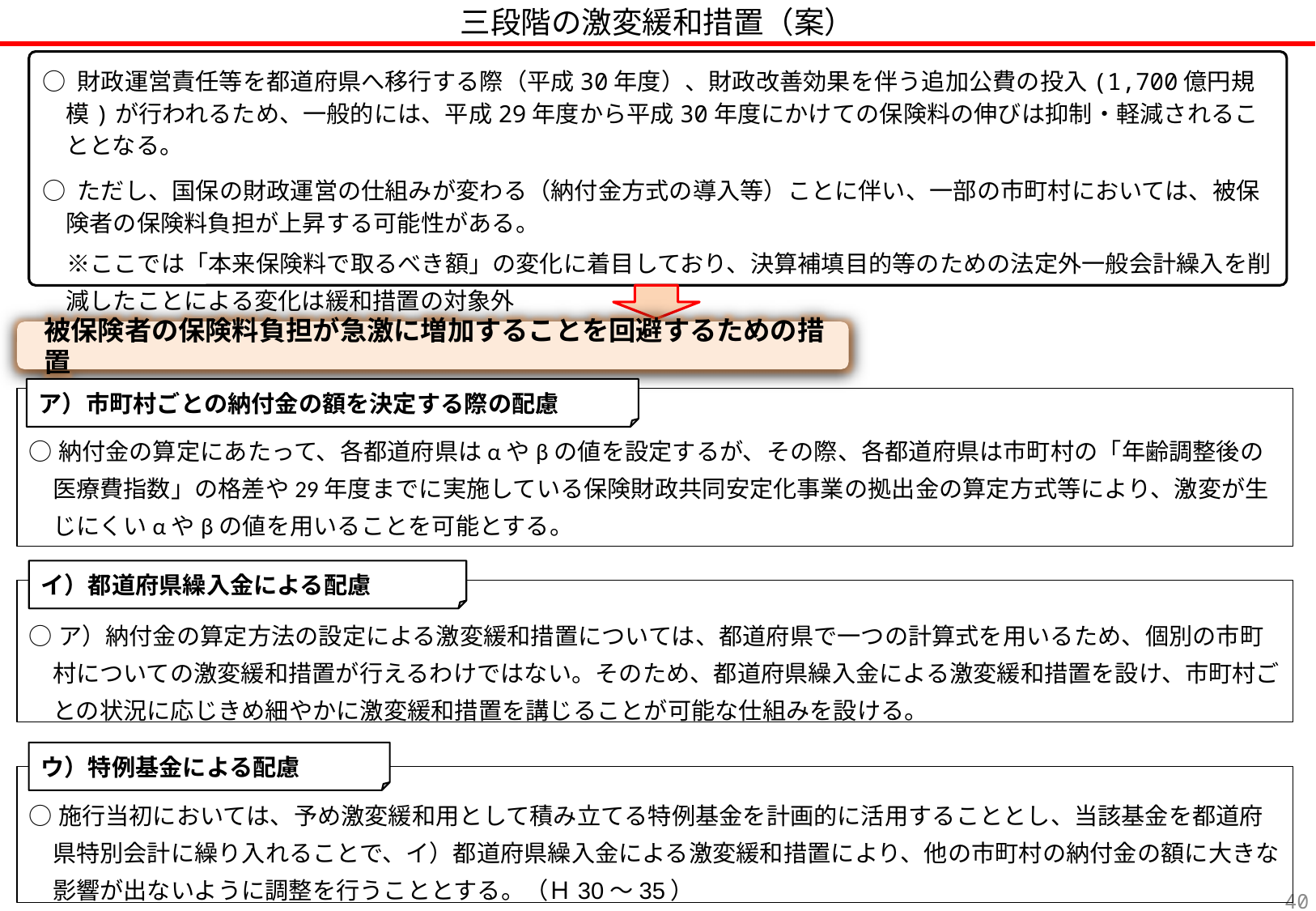

三段階の激変緩和措置（案）
○ 財政運営責任等を都道府県へ移行する際（平成30年度）、財政改善効果を伴う追加公費の投入(1,700億円規模)が行われるため、一般的には、平成29年度から平成30年度にかけての保険料の伸びは抑制・軽減されることとなる。
○ ただし、国保の財政運営の仕組みが変わる（納付金方式の導入等）ことに伴い、一部の市町村においては、被保険者の保険料負担が上昇する可能性がある。
　※ここでは「本来保険料で取るべき額」の変化に着目しており、決算補填目的等のための法定外一般会計繰入を削減したことによる変化は緩和措置の対象外

被保険者の保険料負担が急激に増加することを回避するための措置

ア）市町村ごとの納付金の額を決定する際の配慮

○納付金の算定にあたって、各都道府県はαやβの値を設定するが、その際、各都道府県は市町村の「年齢調整後の医療費指数」の格差や29年度までに実施している保険財政共同安定化事業の拠出金の算定方式等により、激変が生じにくいαやβの値を用いることを可能とする。

イ）都道府県繰入金による配慮

○ア）納付金の算定方法の設定による激変緩和措置については、都道府県で一つの計算式を用いるため、個別の市町村についての激変緩和措置が行えるわけではない。そのため、都道府県繰入金による激変緩和措置を設け、市町村ごとの状況に応じきめ細やかに激変緩和措置を講じることが可能な仕組みを設ける。
ウ）特例基金による配慮

○施行当初においては、予め激変緩和用として積み立てる特例基金を計画的に活用することとし、当該基金を都道府県特別会計に繰り入れることで、イ）都道府県繰入金による激変緩和措置により、他の市町村の納付金の額に大きな影響が出ないように調整を行うこととする。（Ｈ30～35）
40